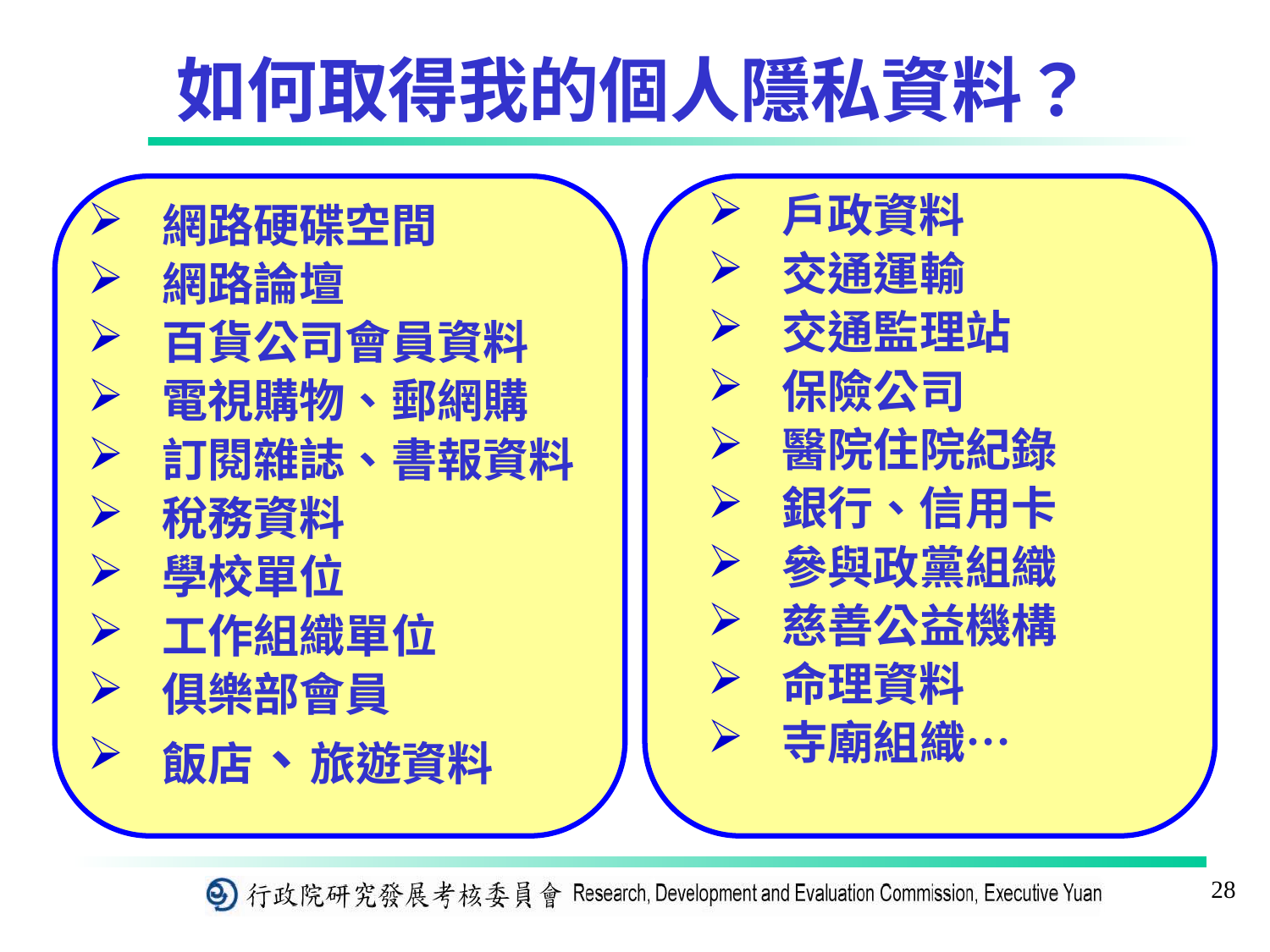

# 如何取得我的個人隱私資料？

戶政資料
交通運輸
交通監理站
保險公司
醫院住院紀錄
銀行、信用卡
參與政黨組織
慈善公益機構
命理資料
寺廟組織…
網路硬碟空間
網路論壇
百貨公司會員資料
電視購物、郵網購
訂閱雜誌、書報資料
稅務資料
學校單位
工作組織單位
俱樂部會員
飯店、旅遊資料
28